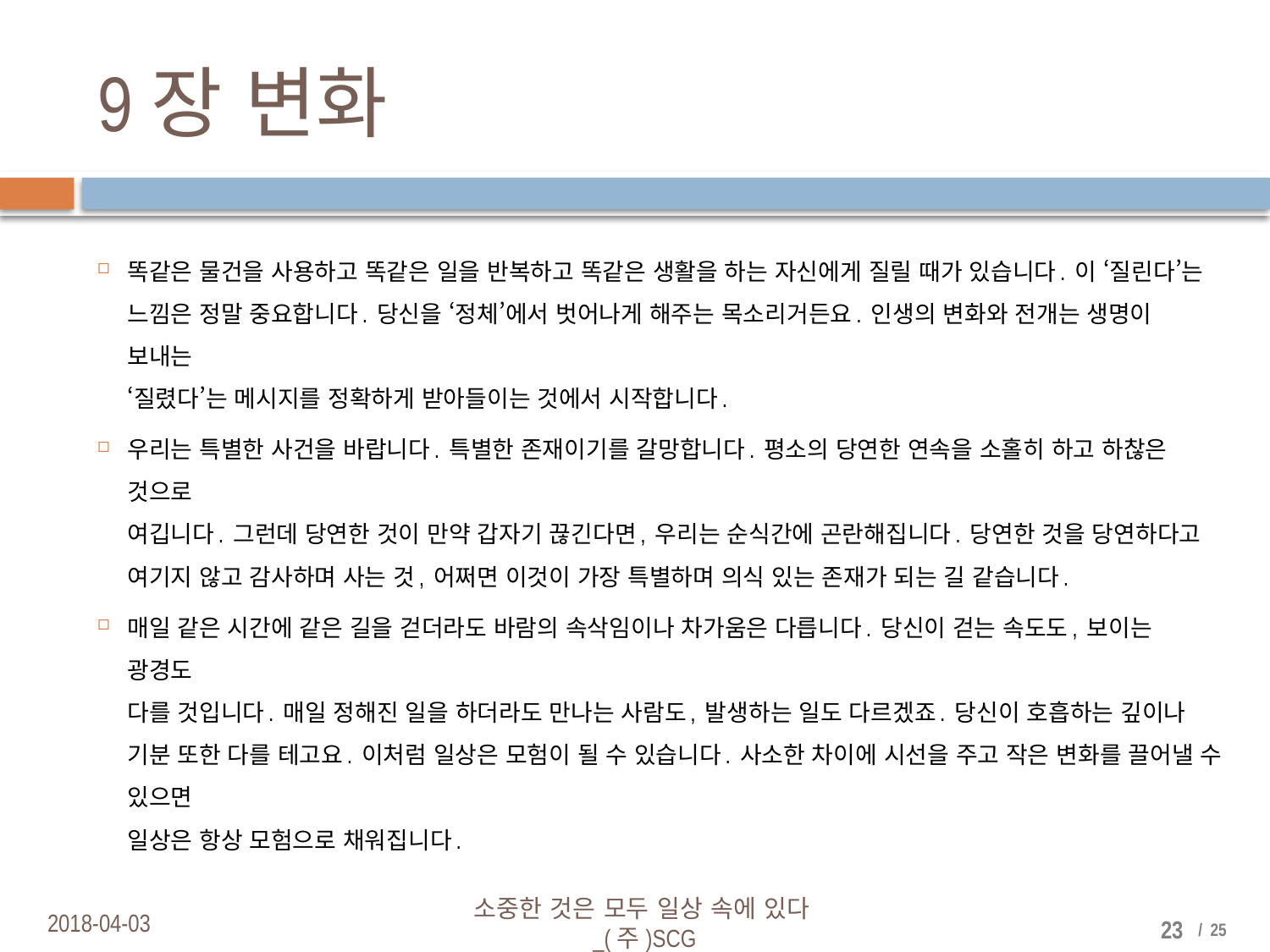

# 9장 변화
똑같은 물건을 사용하고 똑같은 일을 반복하고 똑같은 생활을 하는 자신에게 질릴 때가 있습니다. 이 ‘질린다’는
느낌은 정말 중요합니다. 당신을 ‘정체’에서 벗어나게 해주는 목소리거든요. 인생의 변화와 전개는 생명이 보내는
‘질렸다’는 메시지를 정확하게 받아들이는 것에서 시작합니다.
우리는 특별한 사건을 바랍니다. 특별한 존재이기를 갈망합니다. 평소의 당연한 연속을 소홀히 하고 하찮은 것으로
여깁니다. 그런데 당연한 것이 만약 갑자기 끊긴다면, 우리는 순식간에 곤란해집니다. 당연한 것을 당연하다고 여기지 않고 감사하며 사는 것, 어쩌면 이것이 가장 특별하며 의식 있는 존재가 되는 길 같습니다.
매일 같은 시간에 같은 길을 걷더라도 바람의 속삭임이나 차가움은 다릅니다. 당신이 걷는 속도도, 보이는 광경도
다를 것입니다. 매일 정해진 일을 하더라도 만나는 사람도, 발생하는 일도 다르겠죠. 당신이 호흡하는 깊이나 기분 또한 다를 테고요. 이처럼 일상은 모험이 될 수 있습니다. 사소한 차이에 시선을 주고 작은 변화를 끌어낼 수 있으면
일상은 항상 모험으로 채워집니다.
2018-04-03
소중한 것은 모두 일상 속에 있다_(주)SCG
23